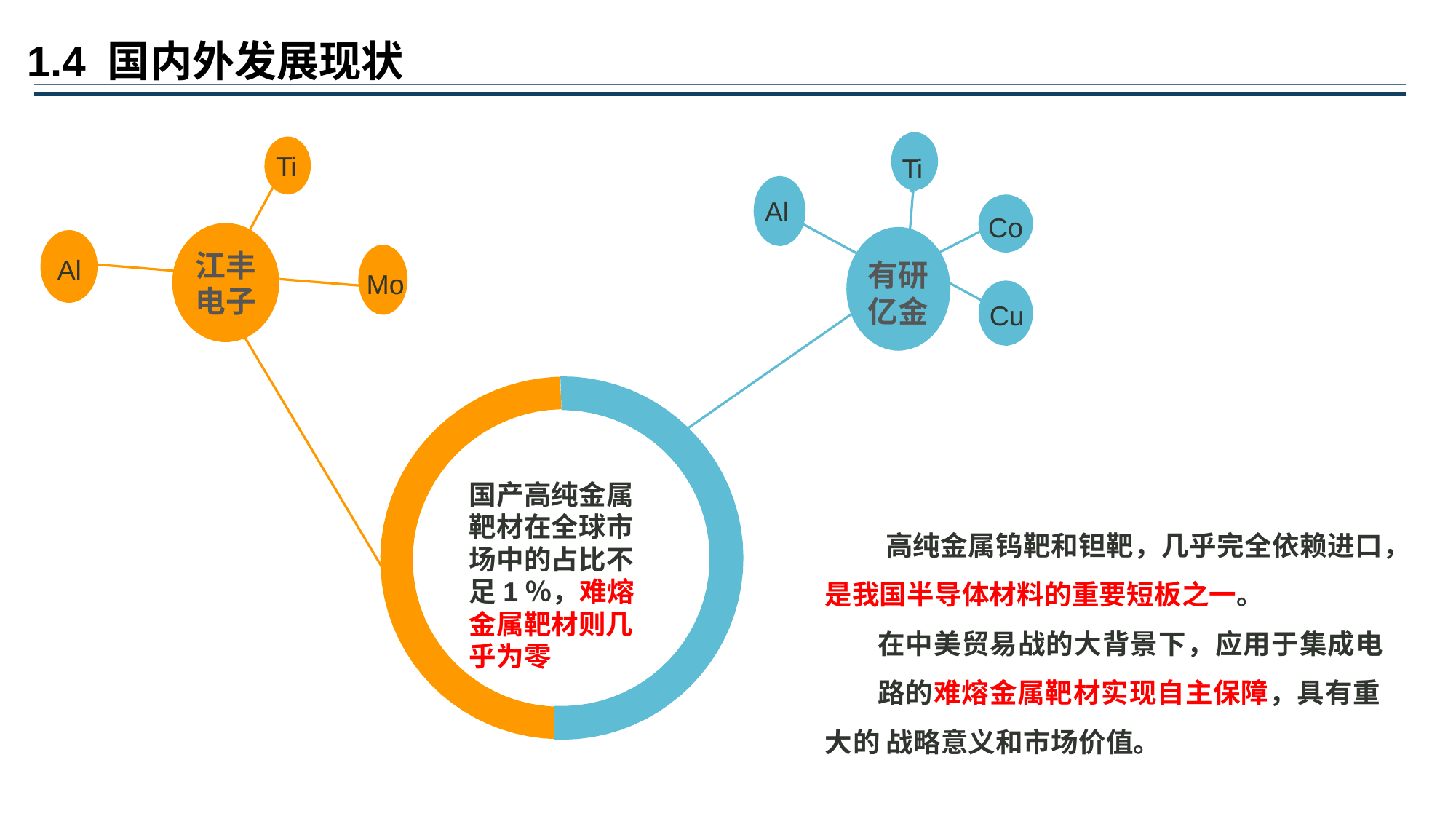

1.4 国内外发展现状

Ti
Ti

Al

Co

江丰 电子
Al
有研
亿金

Mo

Cu

国产高纯金属 靶材在全球市 场中的占比不 足1％，难熔 金属靶材则几 乎为零
高纯金属钨靶和钽靶，几乎完全依赖进口， 是我国半导体材料的重要短板之一。
在中美贸易战的大背景下，应用于集成电
路的难熔金属靶材实现自主保障，具有重大的 战略意义和市场价值。